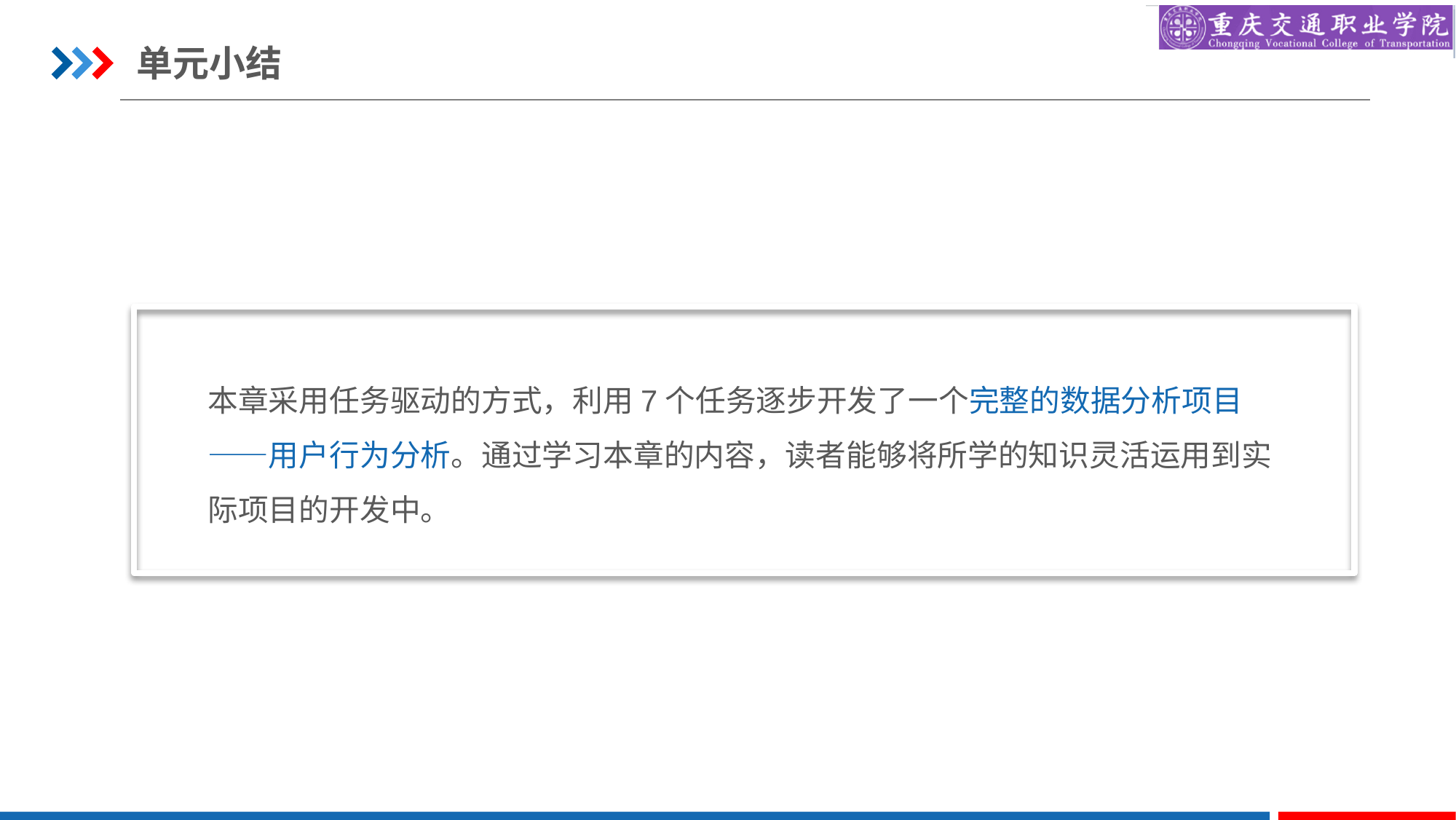

单元小结

本章采用任务驱动的方式，利用7个任务逐步开发了一个完整的数据分析项目——用户行为分析。通过学习本章的内容，读者能够将所学的知识灵活运用到实际项目的开发中。